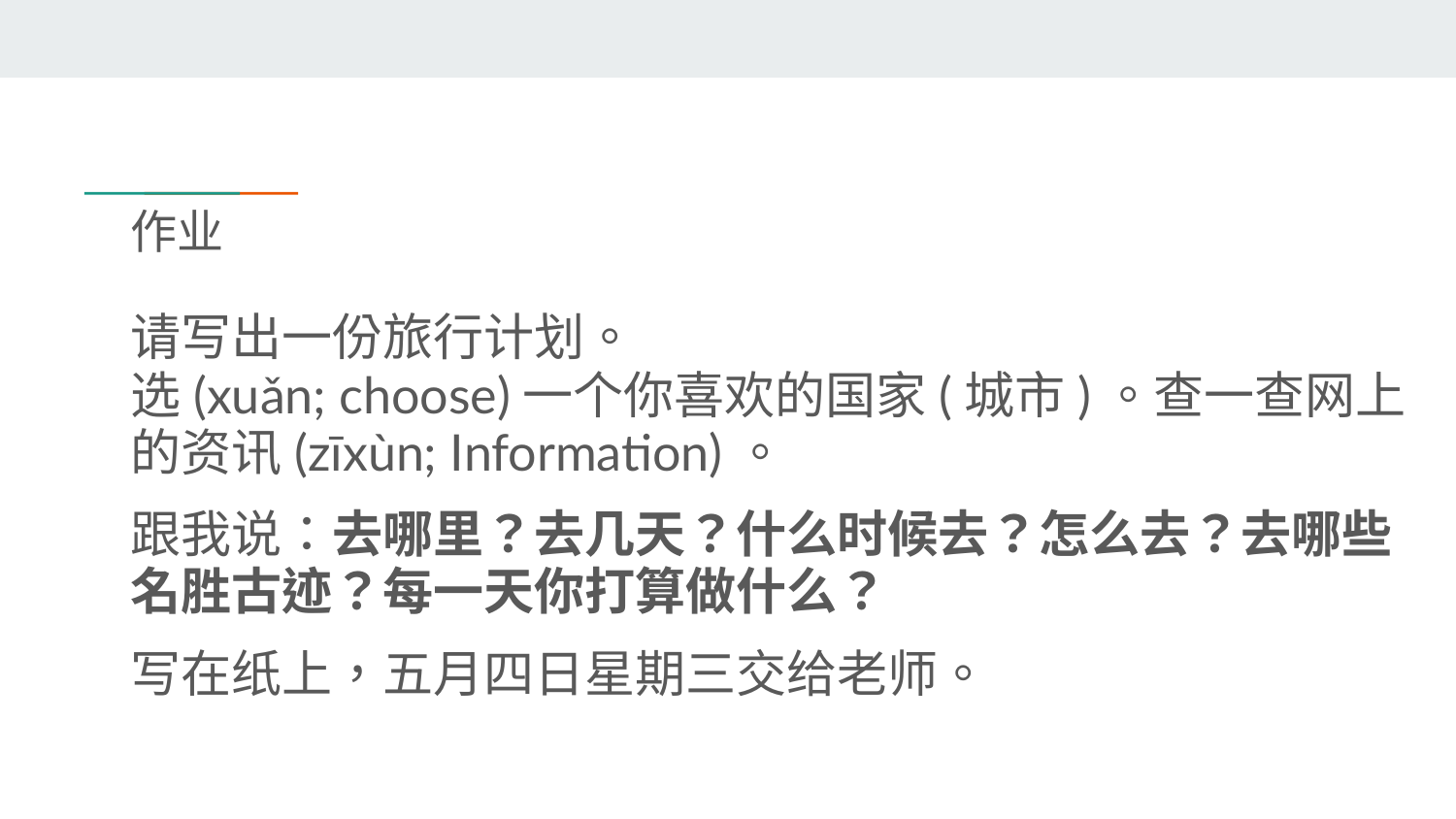

# 作业

请写出一份旅行计划。
选(xuǎn; choose)一个你喜欢的国家(城市)。查一查网上的资讯(zīxùn; Information)。
跟我说：去哪里？去几天？什么时候去？怎么去？去哪些名胜古迹？每一天你打算做什么？
写在纸上，五月四日星期三交给老师。